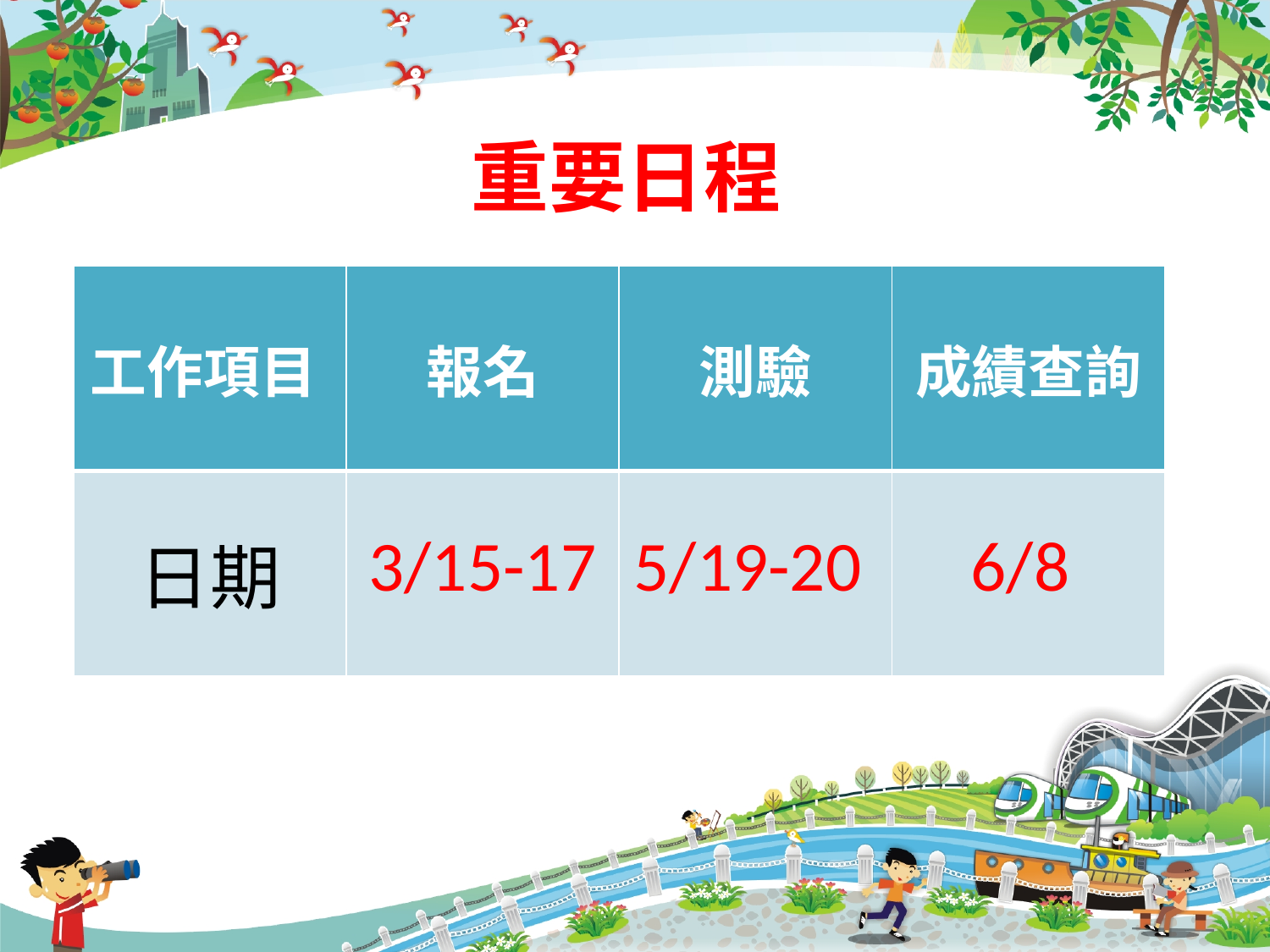

# 重要日程

| 工作項目 | 報名 | 測驗 | 成績查詢 |
| --- | --- | --- | --- |
| 日期 | 3/15-17 | 5/19-20 | 6/8 |